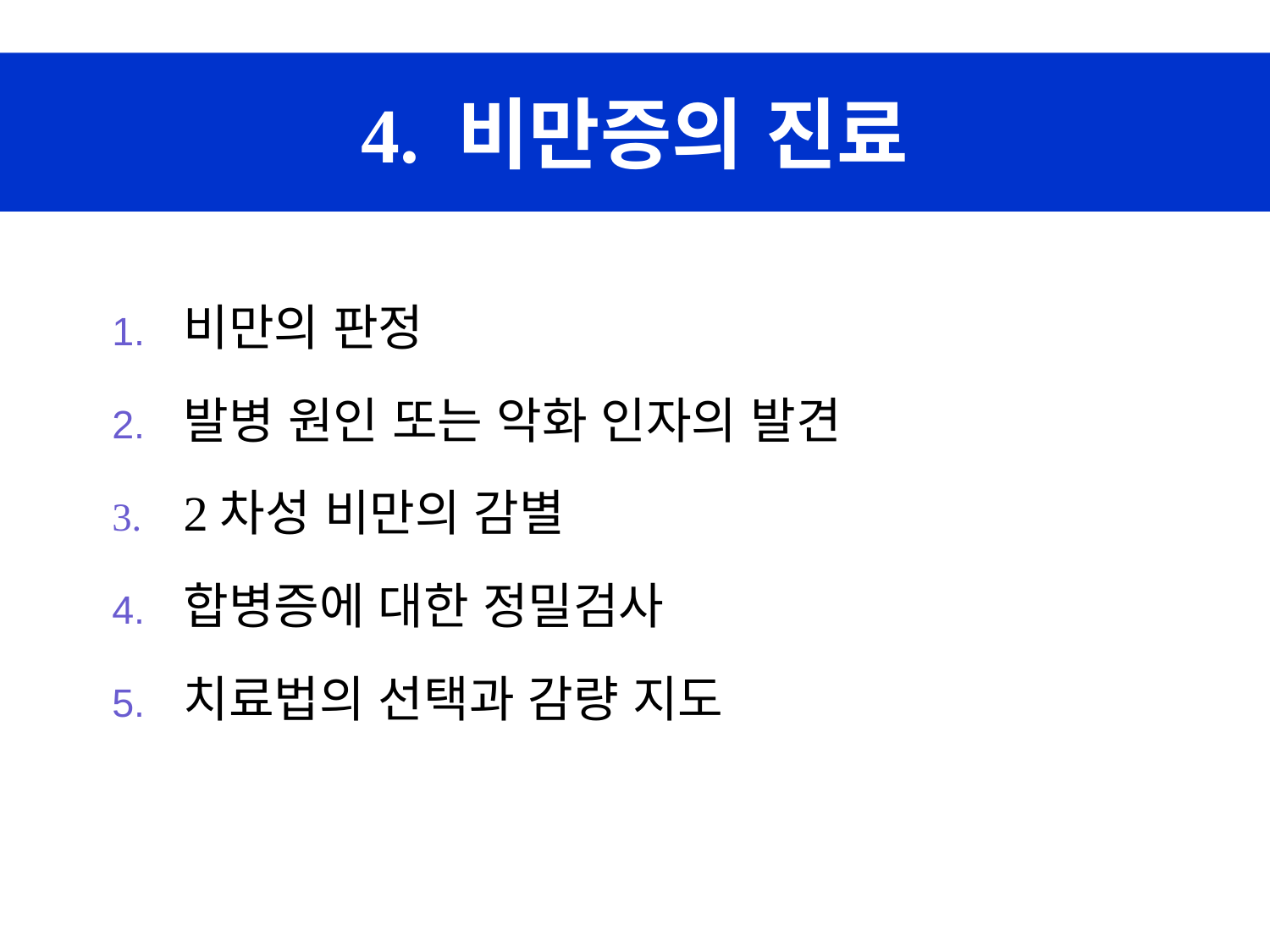

4. 비만증의 진료
비만의 판정
발병 원인 또는 악화 인자의 발견
2차성 비만의 감별
합병증에 대한 정밀검사
치료법의 선택과 감량 지도